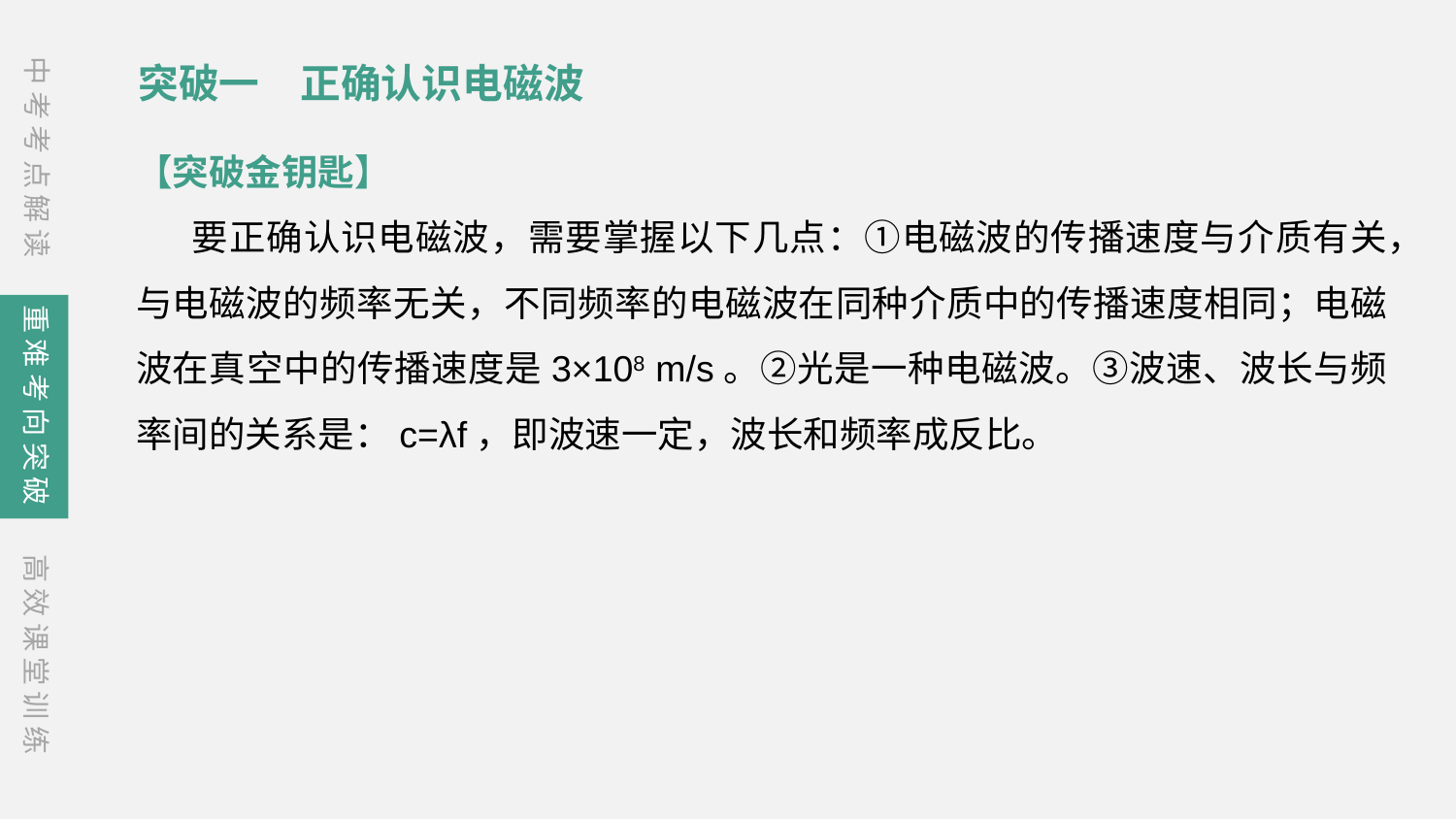

中考考点解读
突破一　正确认识电磁波
【突破金钥匙】
　  要正确认识电磁波，需要掌握以下几点：①电磁波的传播速度与介质有关，与电磁波的频率无关，不同频率的电磁波在同种介质中的传播速度相同；电磁波在真空中的传播速度是3×108 m/s。②光是一种电磁波。③波速、波长与频率间的关系是：c=λf，即波速一定，波长和频率成反比。
重难考向突破

高效课堂训练